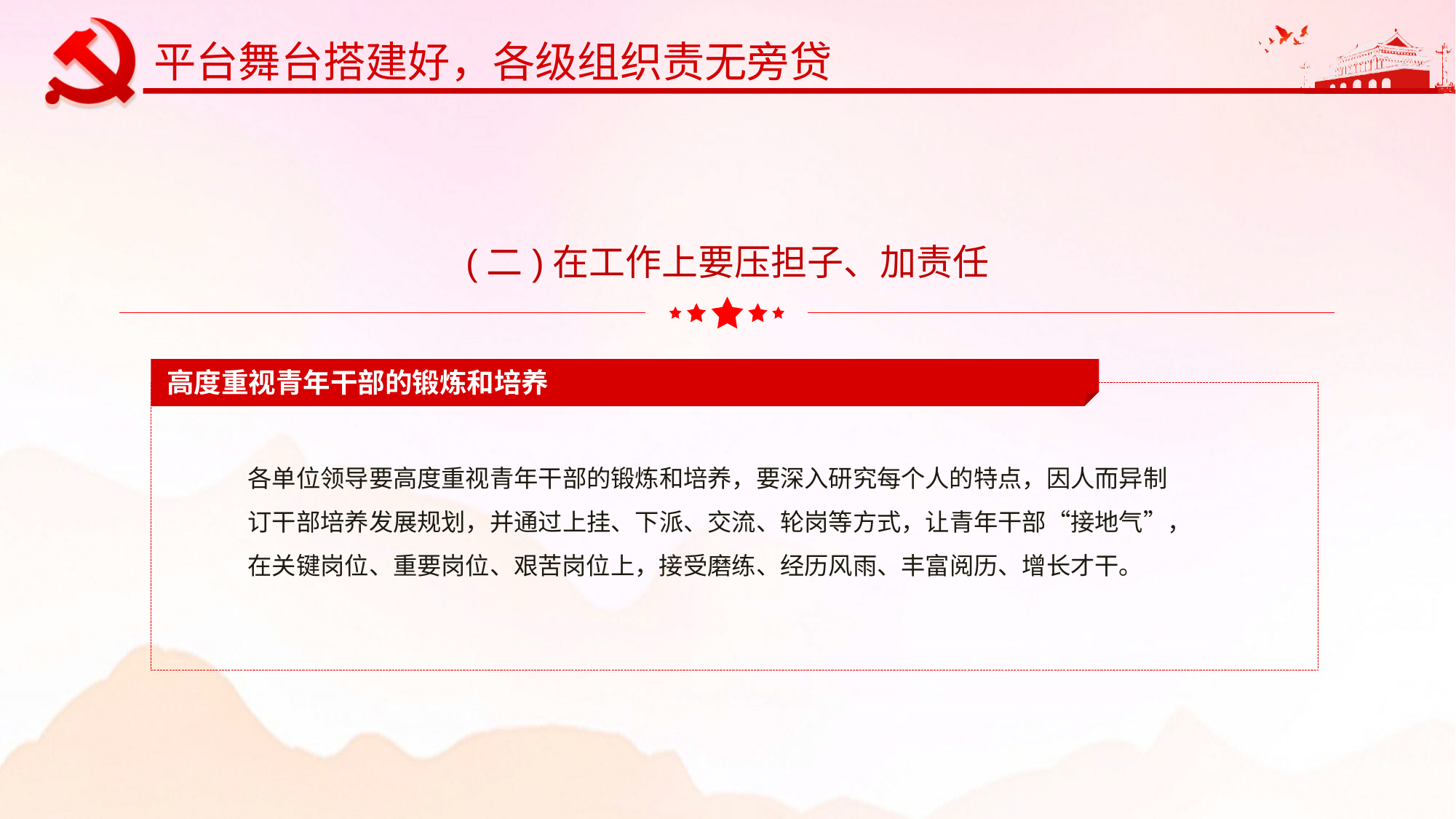

(二)在工作上要压担子、加责任

高度重视青年干部的锻炼和培养

各单位领导要高度重视青年干部的锻炼和培养，要深入研究每个人的特点，因人而异制订干部培养发展规划，并通过上挂、下派、交流、轮岗等方式，让青年干部“接地气”，在关键岗位、重要岗位、艰苦岗位上，接受磨练、经历风雨、丰富阅历、增长才干。